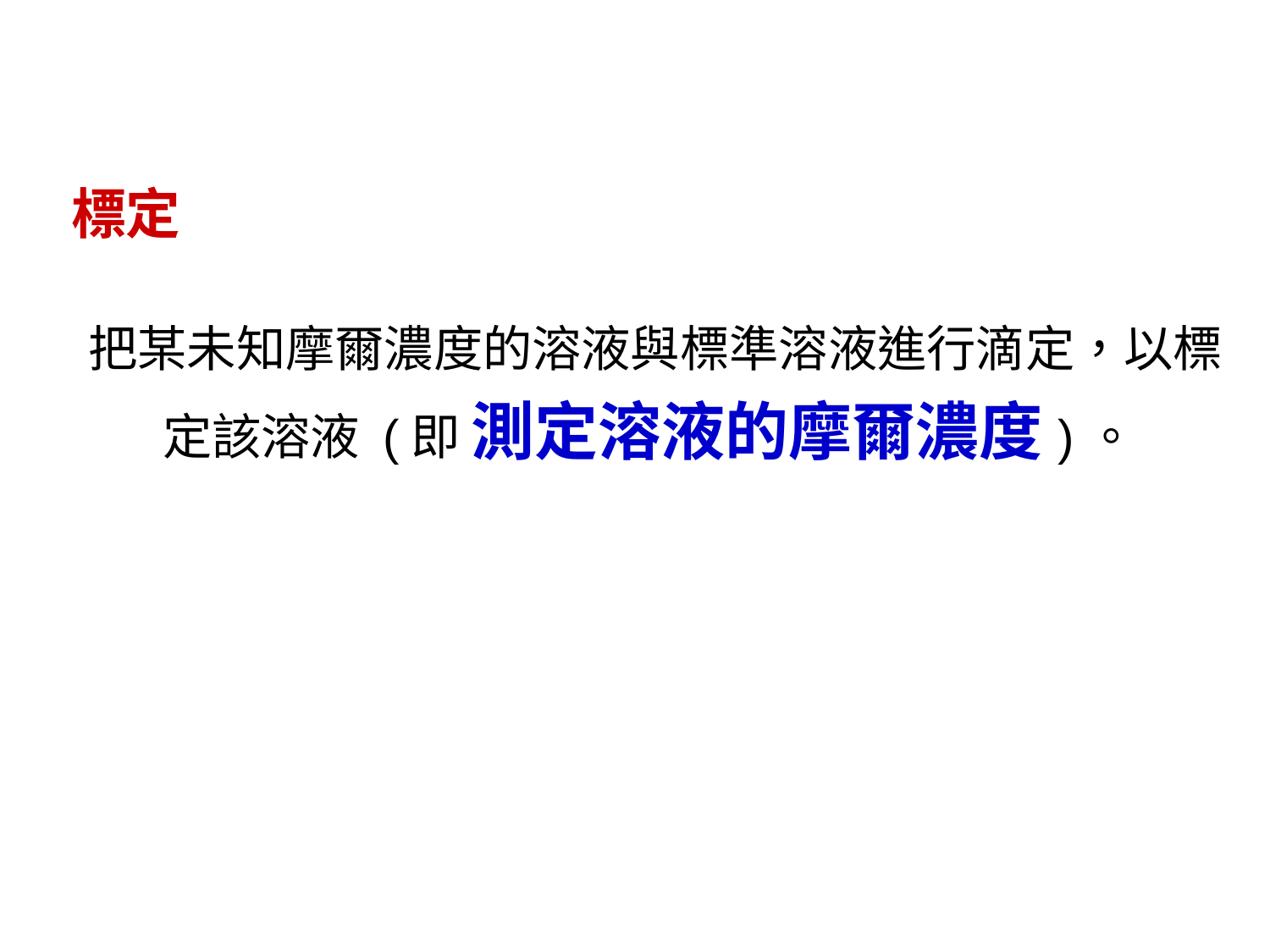

標定
把某未知摩爾濃度的溶液與標準溶液進行滴定，以標定該溶液 (即 測定溶液的摩爾濃度)。